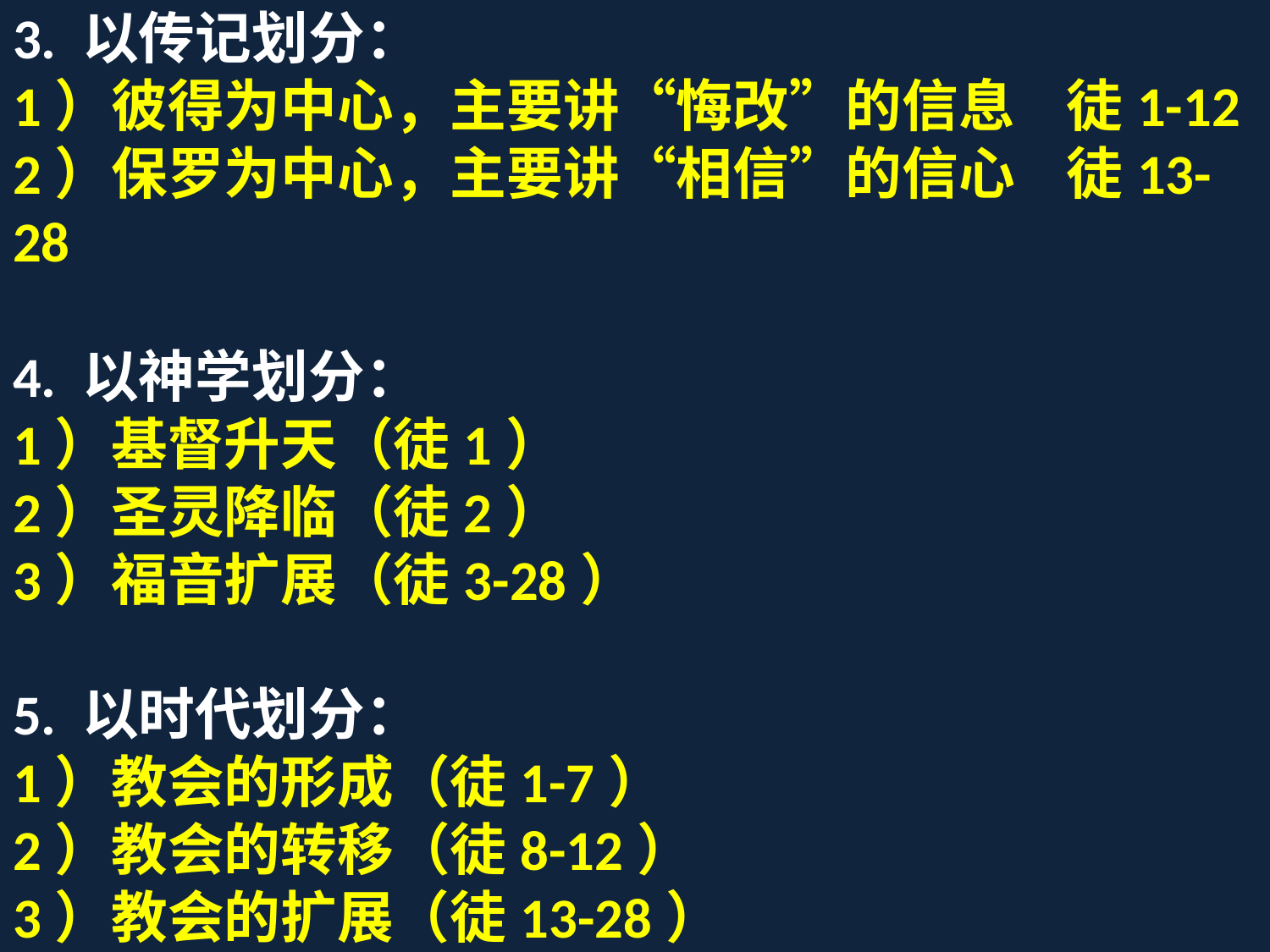

3. 以传记划分：
1）彼得为中心，主要讲“悔改”的信息    徒1-12
2）保罗为中心，主要讲“相信”的信心    徒13-28

4. 以神学划分：
1）基督升天（徒1）
2）圣灵降临（徒2）
3）福音扩展（徒3-28）

5. 以时代划分：
1）教会的形成（徒1-7）
2）教会的转移（徒8-12）
3）教会的扩展（徒13-28）